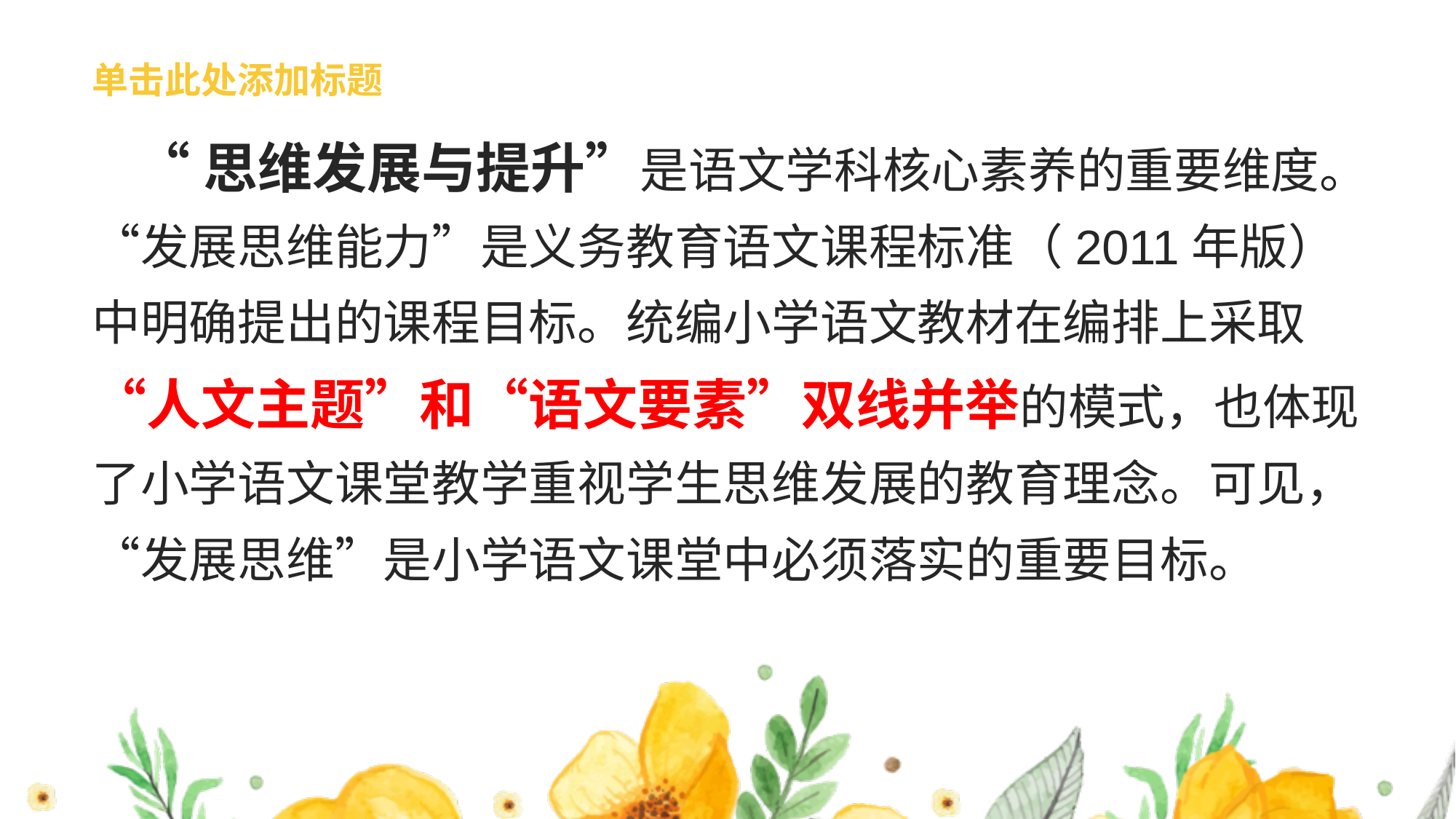

# 单击此处添加标题
    “思维发展与提升”是语文学科核心素养的重要维度。“发展思维能力”是义务教育语文课程标准（2011年版）中明确提出的课程目标。统编小学语文教材在编排上采取“人文主题”和“语文要素”双线并举的模式，也体现了小学语文课堂教学重视学生思维发展的教育理念。可见，“发展思维”是小学语文课堂中必须落实的重要目标。